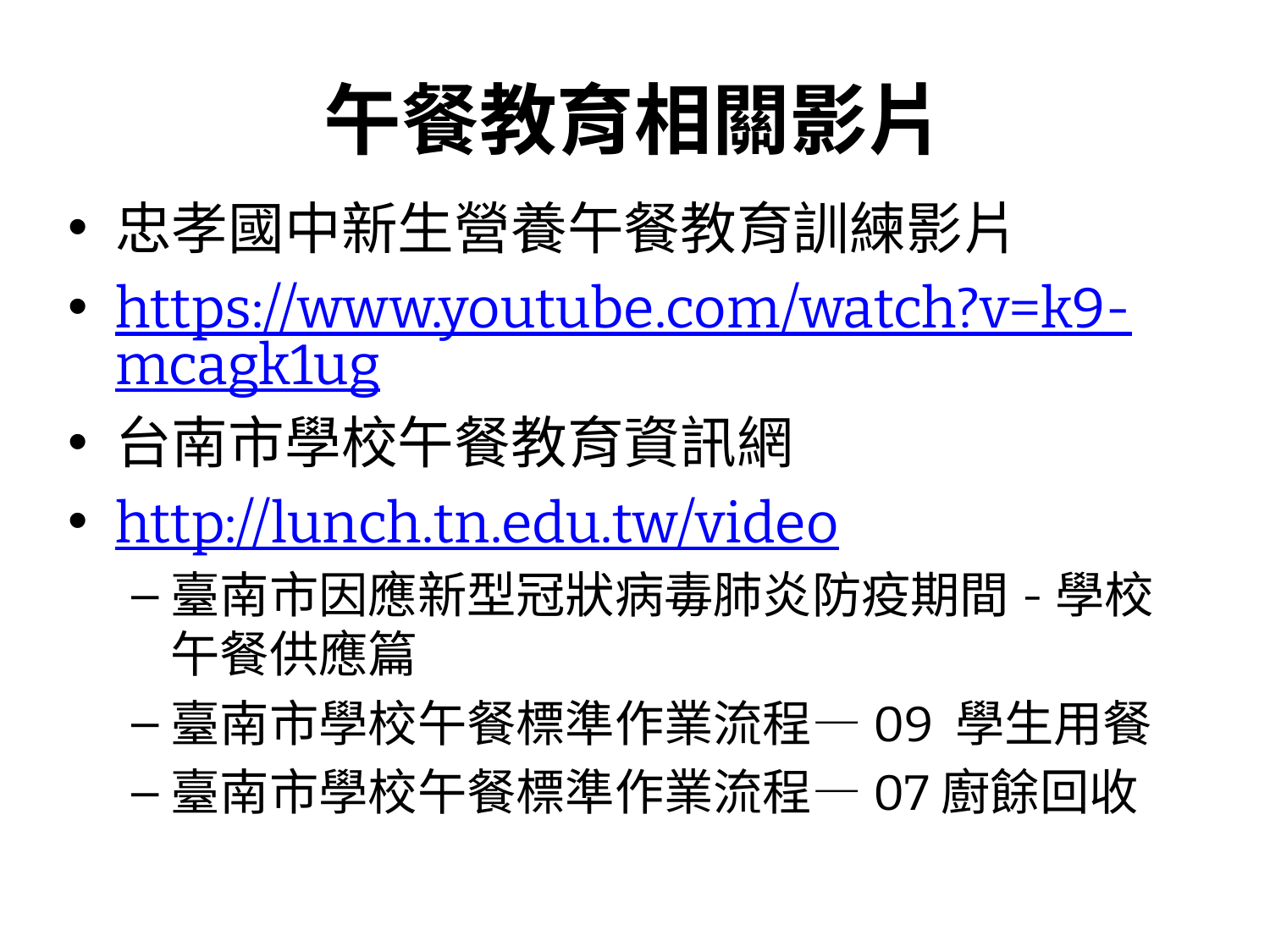

# 午餐教育相關影片
忠孝國中新生營養午餐教育訓練影片
https://www.youtube.com/watch?v=k9-mcagk1ug
台南市學校午餐教育資訊網
http://lunch.tn.edu.tw/video
臺南市因應新型冠狀病毒肺炎防疫期間-學校午餐供應篇
臺南市學校午餐標準作業流程—09 學生用餐
臺南市學校午餐標準作業流程—07廚餘回收